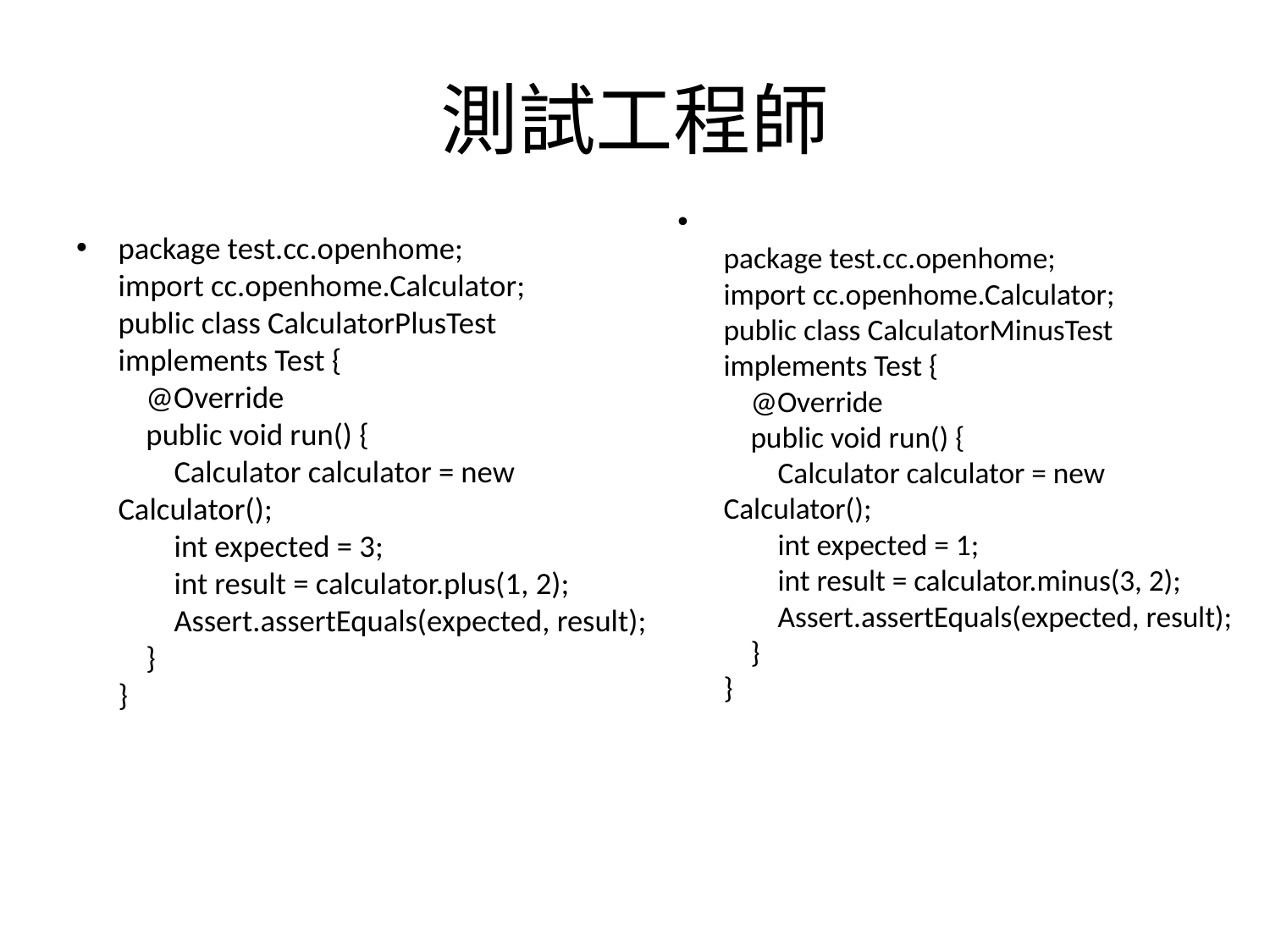

# 測試工程師
package test.cc.openhome;
import cc.openhome.Calculator;
public class CalculatorMinusTest implements Test {
    @Override
    public void run() {
        Calculator calculator = new Calculator();
        int expected = 1;
        int result = calculator.minus(3, 2);
        Assert.assertEquals(expected, result);
    }
}

package test.cc.openhome;
import cc.openhome.Calculator;
public class CalculatorPlusTest implements Test {
    @Override
    public void run() {
        Calculator calculator = new Calculator();
        int expected = 3;
        int result = calculator.plus(1, 2);
        Assert.assertEquals(expected, result);
    }
}